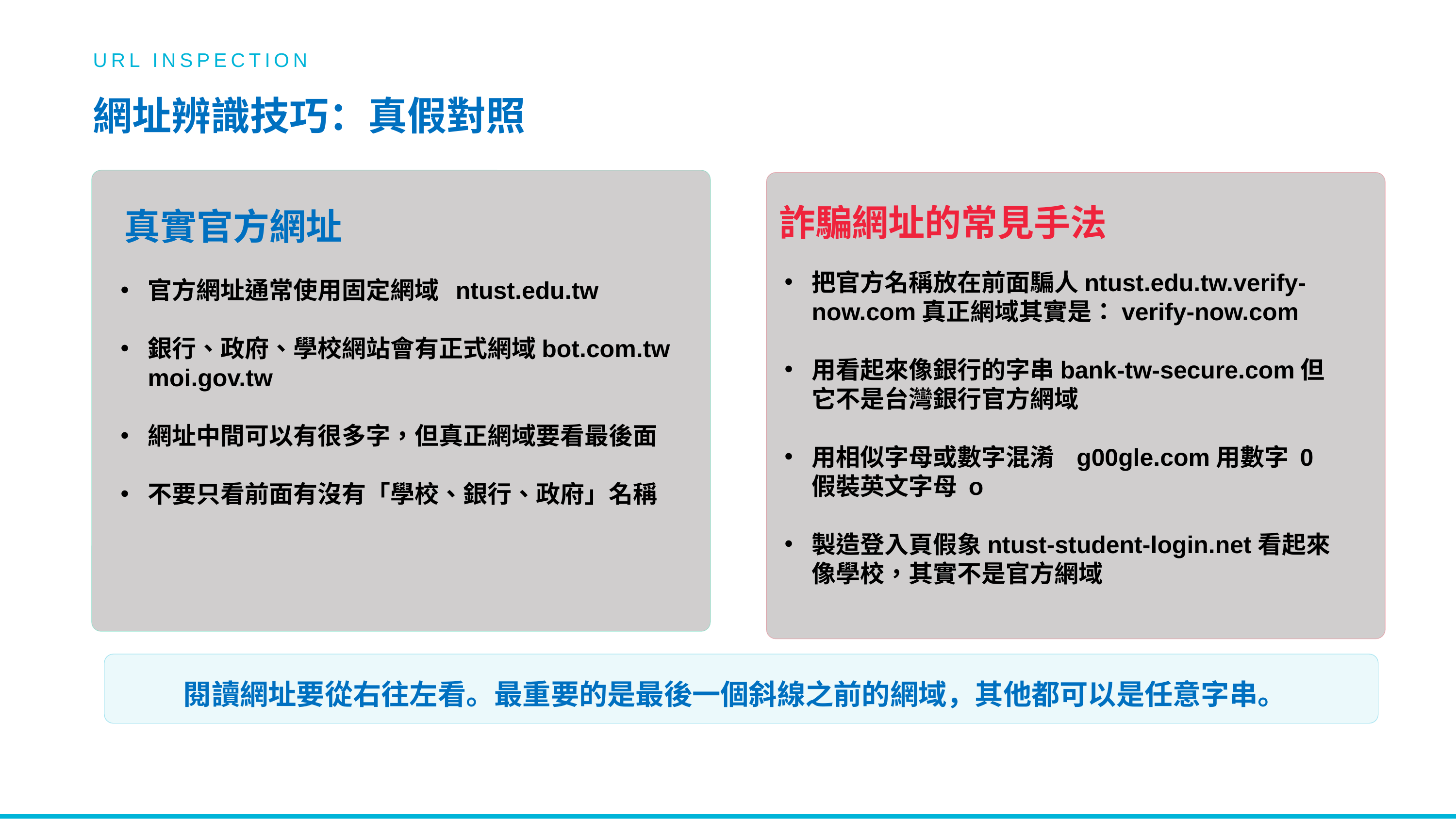

URL INSPECTION
網址辨識技巧：真假對照

詐騙網址的常見手法
真實官方網址

把官方名稱放在前面騙人ntust.edu.tw.verify-now.com真正網域其實是：verify-now.com

用看起來像銀行的字串bank-tw-secure.com但它不是台灣銀行官方網域

用相似字母或數字混淆   g00gle.com用數字 0 假裝英文字母 o

製造登入頁假象ntust-student-login.net看起來像學校，其實不是官方網域
官方網址通常使用固定網域  ntust.edu.tw

銀行、政府、學校網站會有正式網域bot.com.tw moi.gov.tw

網址中間可以有很多字，但真正網域要看最後面

不要只看前面有沒有「學校、銀行、政府」名稱

閱讀網址要從右往左看。最重要的是最後一個斜線之前的網域，其他都可以是任意字串。